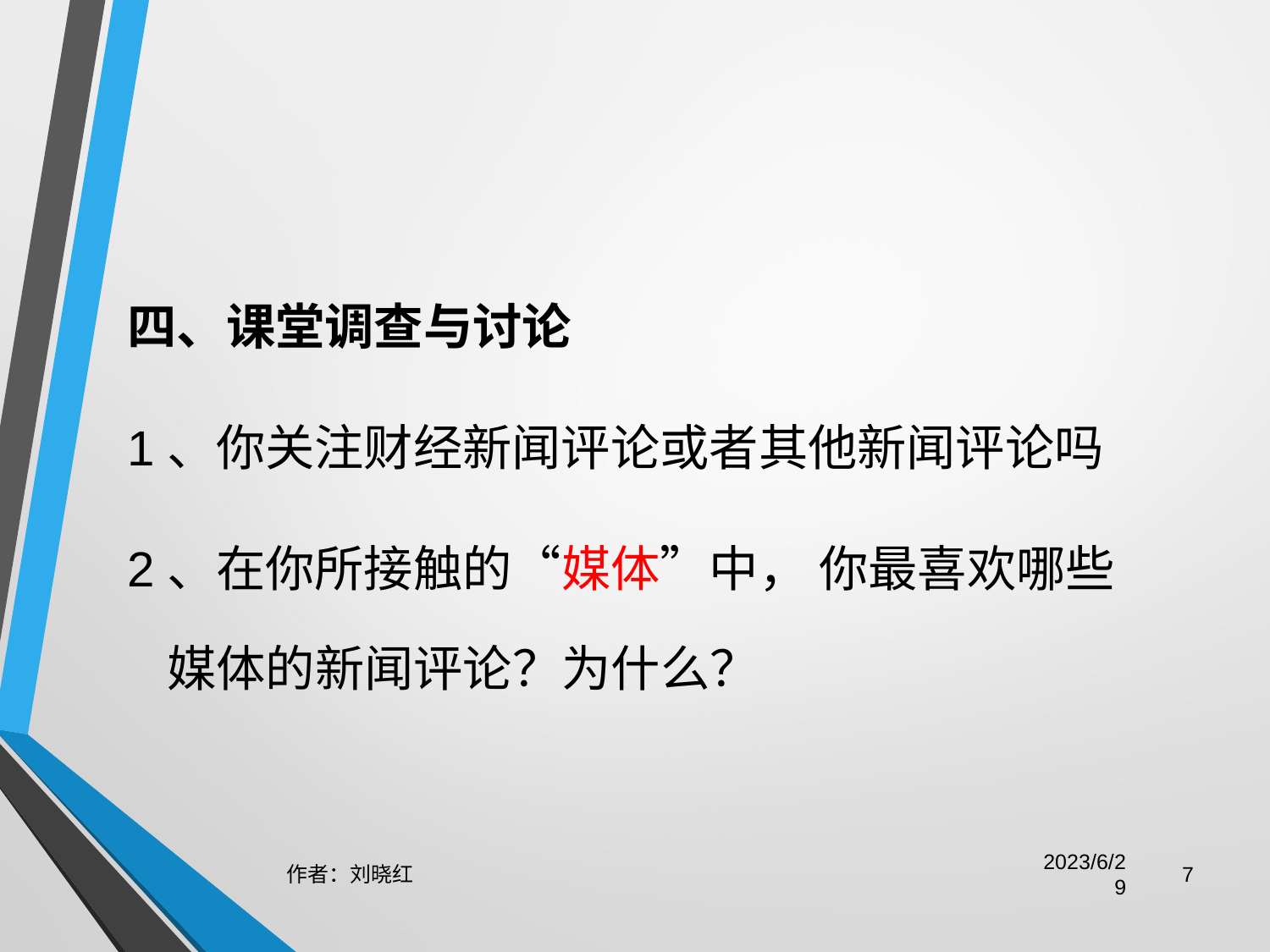

#
四、课堂调查与讨论
1、你关注财经新闻评论或者其他新闻评论吗
2、在你所接触的“媒体”中， 你最喜欢哪些媒体的新闻评论？为什么？

作者：刘晓红
2023/6/29
7